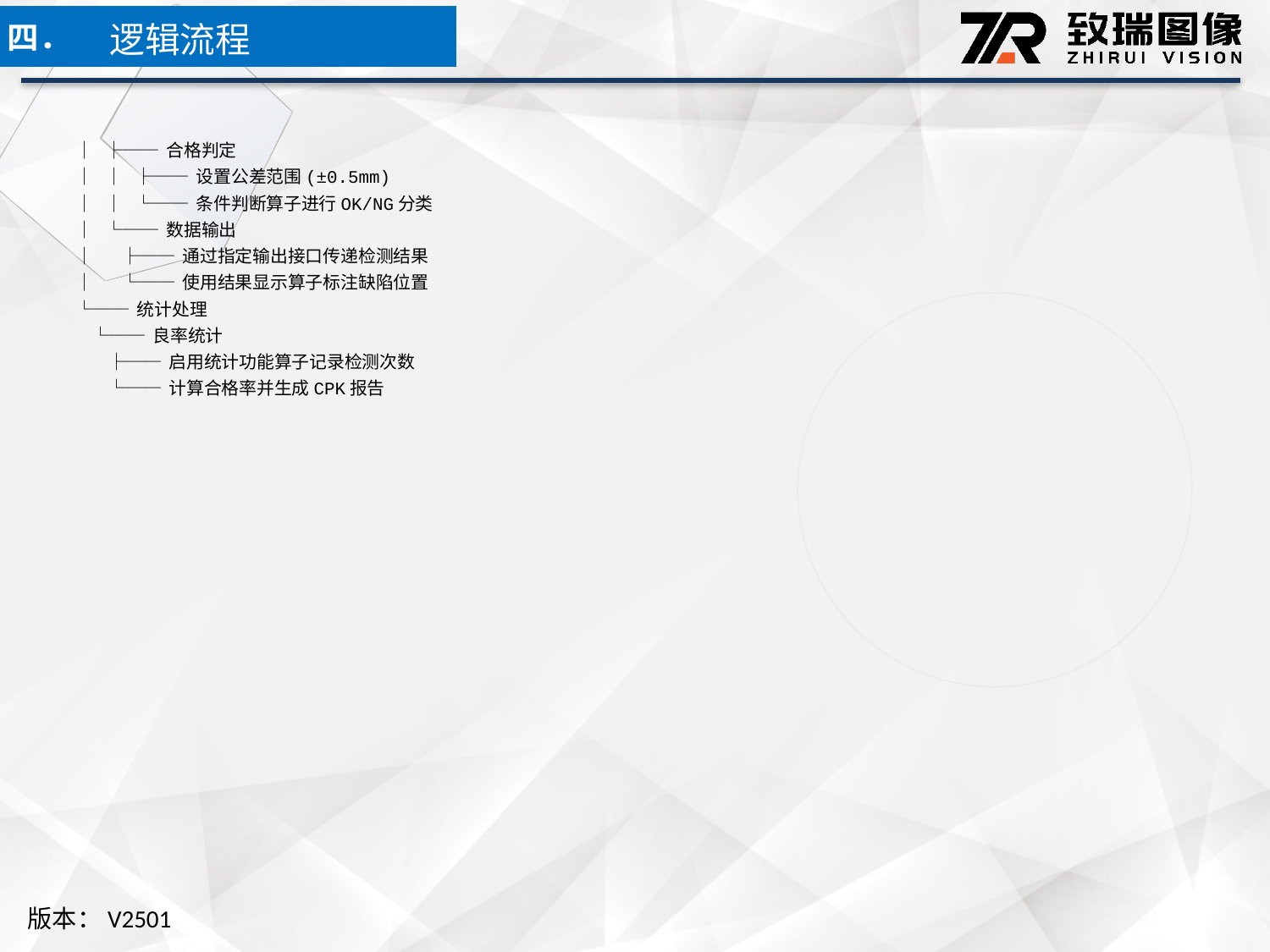

逻辑流程
四．

│   ├── 合格判定
│   │   ├── 设置公差范围(±0.5mm)
│   │   └── 条件判断算子进行OK/NG分类
│   └── 数据输出
│       ├── 通过指定输出接口传递检测结果
│       └── 使用结果显示算子标注缺陷位置
└── 统计处理
    └── 良率统计
        ├── 启用统计功能算子记录检测次数
        └── 计算合格率并生成CPK报告